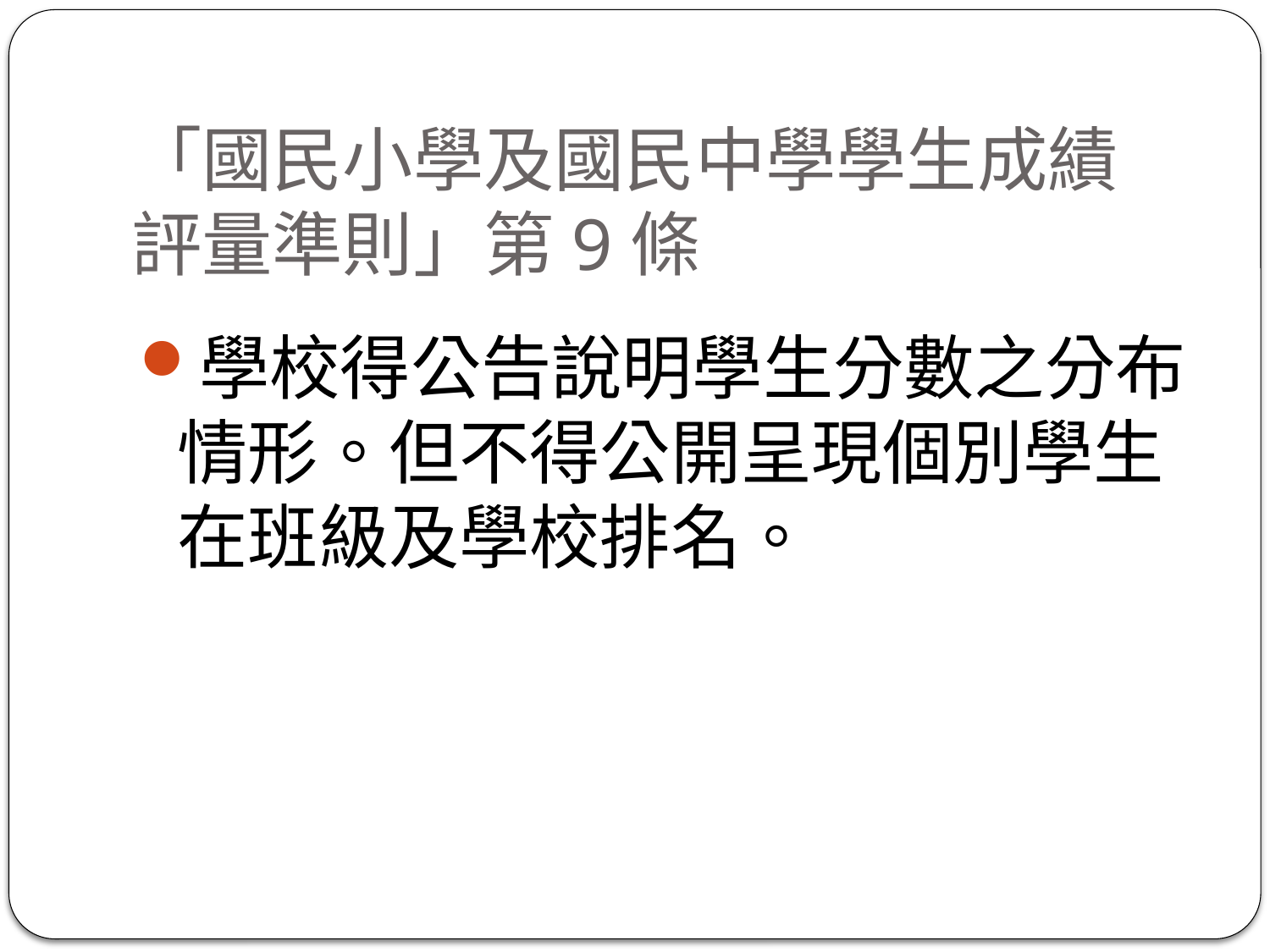

# 「國民小學及國民中學學生成績評量準則」第9條
學校得公告說明學生分數之分布情形。但不得公開呈現個別學生在班級及學校排名。